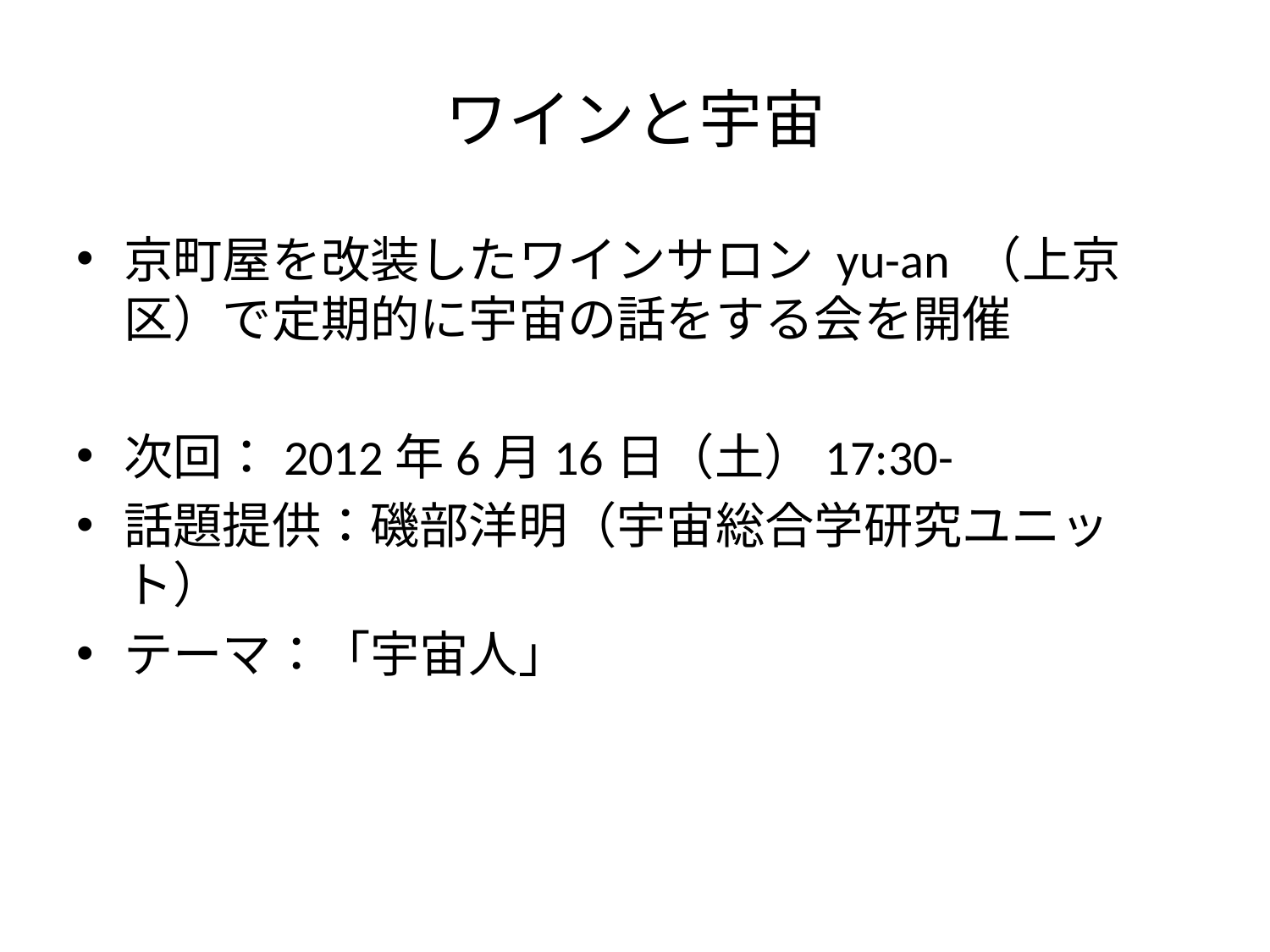

# ワインと宇宙
京町屋を改装したワインサロン yu-an （上京区）で定期的に宇宙の話をする会を開催

次回：2012年6月16日（土）17:30-
話題提供：磯部洋明（宇宙総合学研究ユニット）
テーマ：「宇宙人」